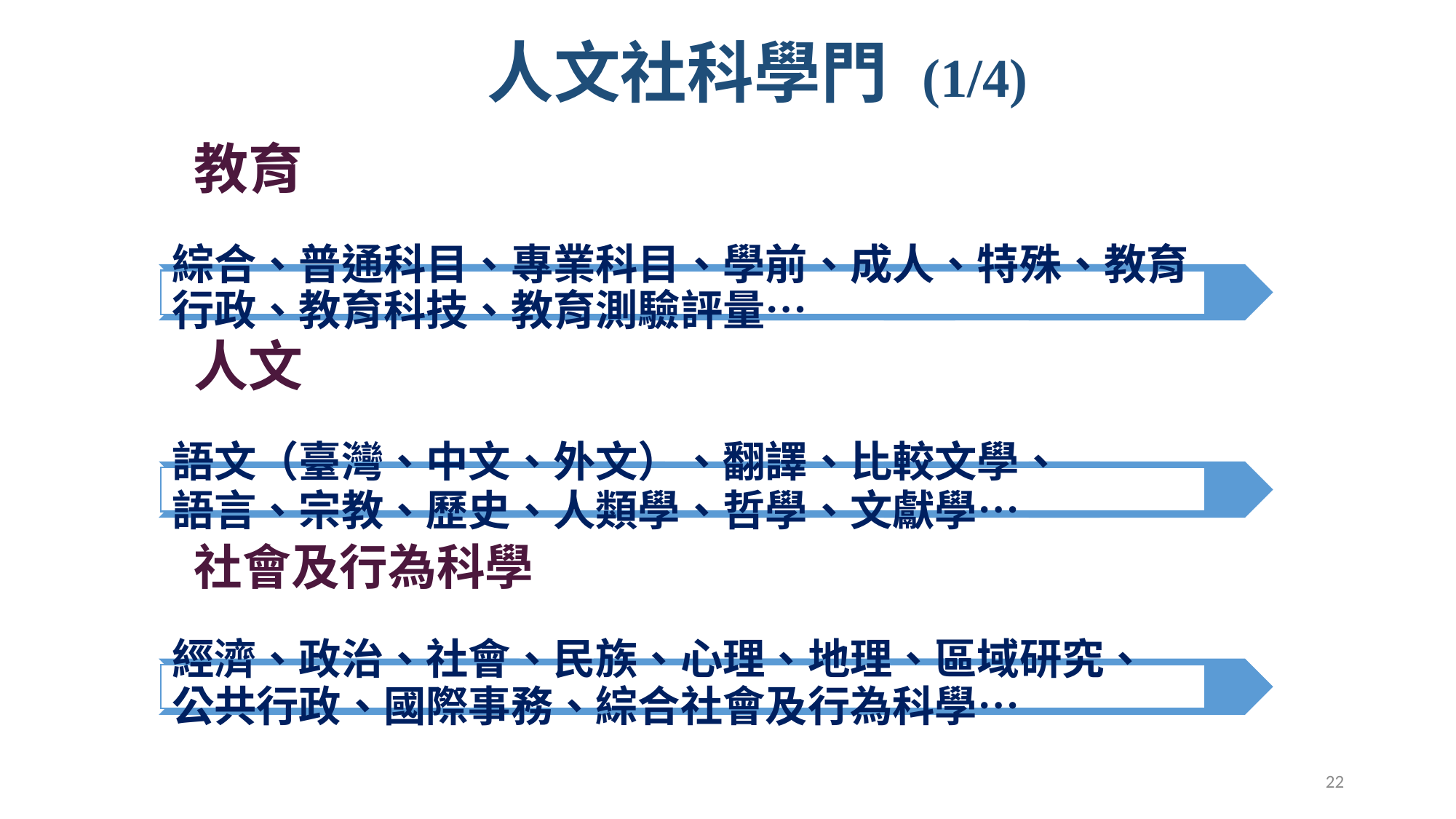

# 人文社科學門 (1/4)
教育
綜合、普通科目、專業科目、學前、成人、特殊、教育行政、教育科技、教育測驗評量…
人文
語文（臺灣、中文、外文）、翻譯、比較文學、
語言、宗教、歷史、人類學、哲學、文獻學…
經濟、政治、社會、民族、心理、地理、區域研究、
公共行政、國際事務、綜合社會及行為科學…
社會及行為科學
22